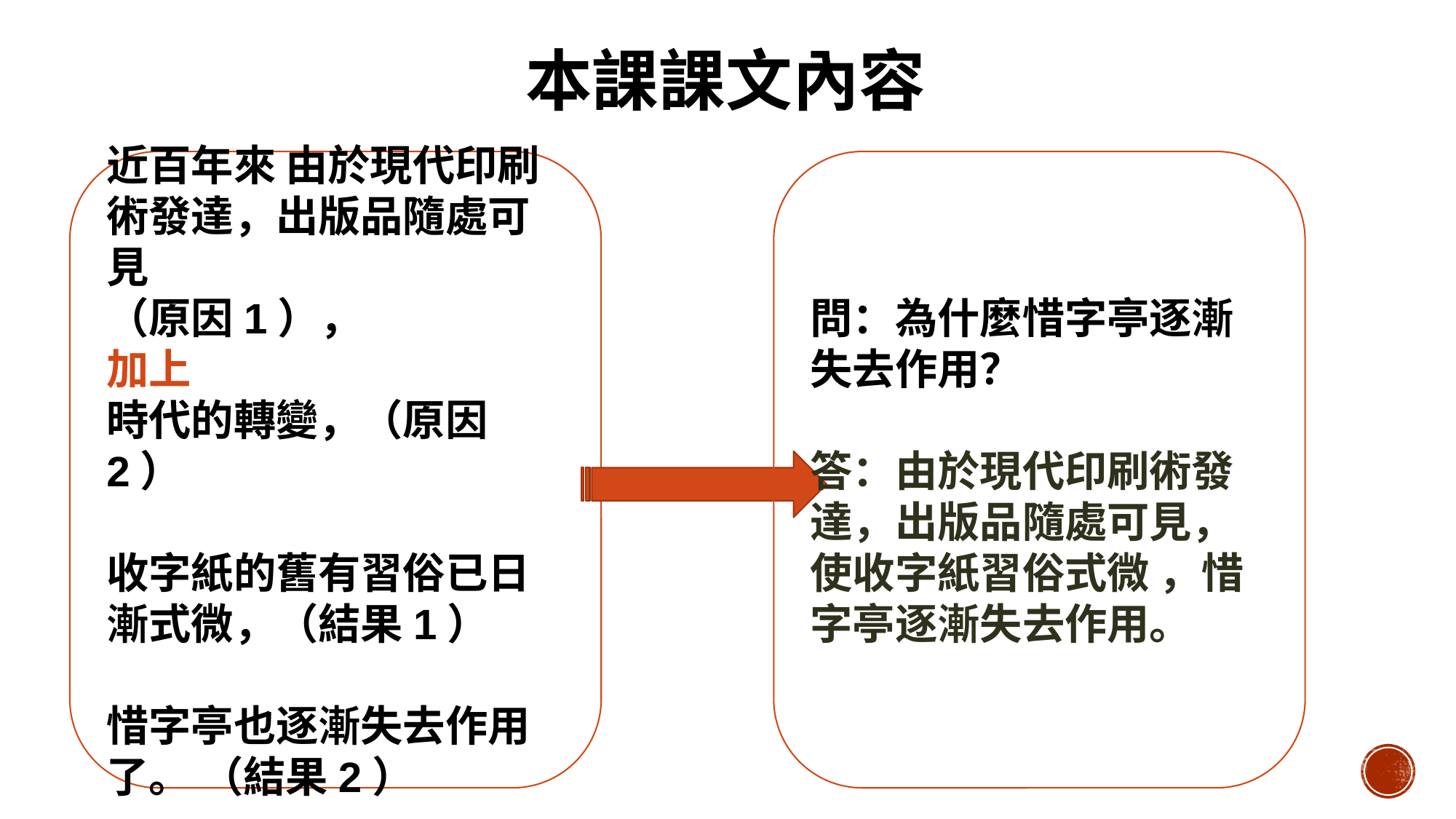

本課課文內容
近百年來 由於現代印刷術發達，出版品隨處可見
（原因1），
加上
時代的轉變，（原因2）

收字紙的舊有習俗已日漸式微，（結果1）

惜字亭也逐漸失去作用了。 （結果2）
問：為什麼惜字亭逐漸失去作用？

答：由於現代印刷術發達，出版品隨處可見，使收字紙習俗式微 ，惜字亭逐漸失去作用。